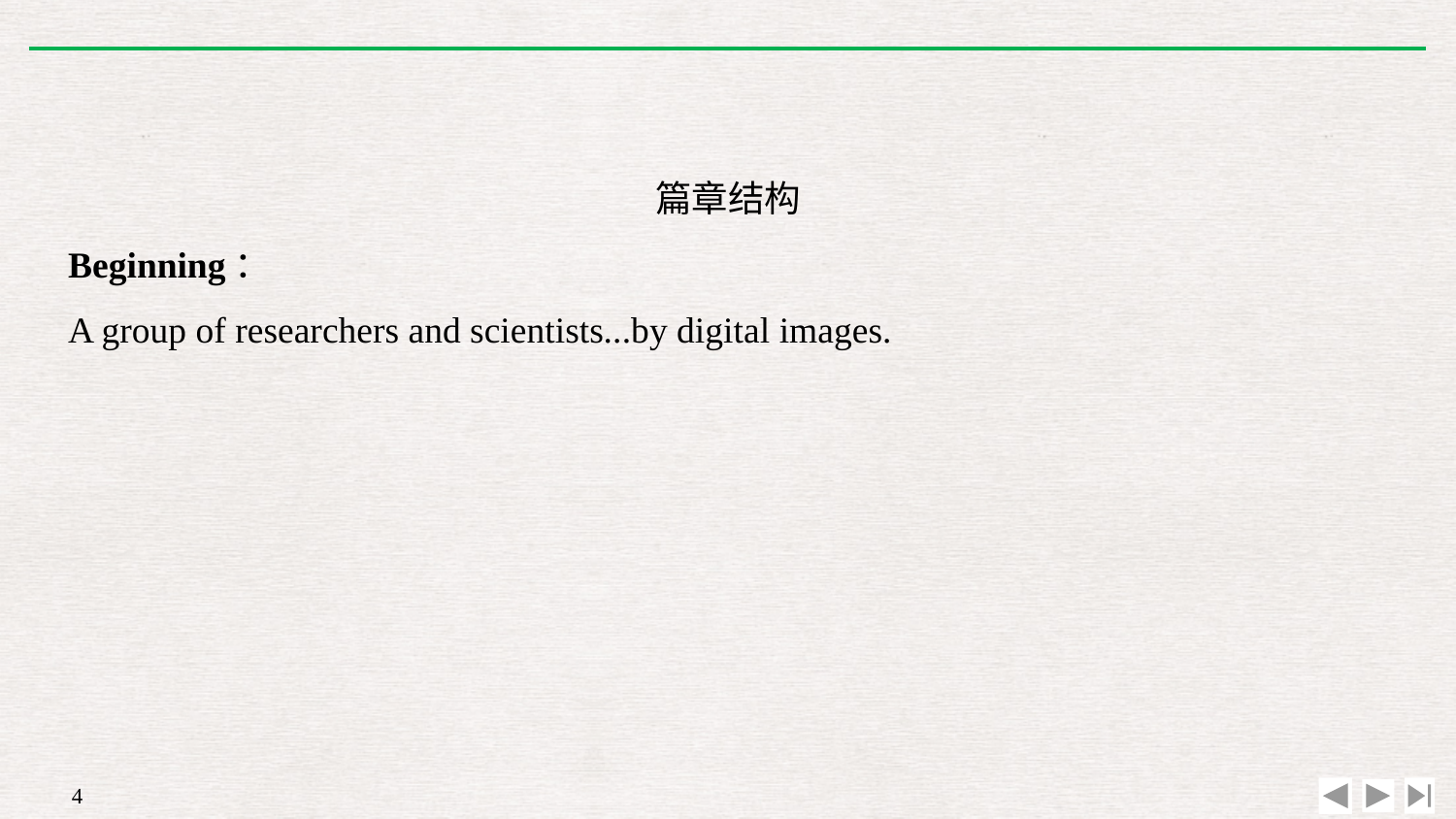

篇章结构
Beginning：
A group of researchers and scientists...by digital images.